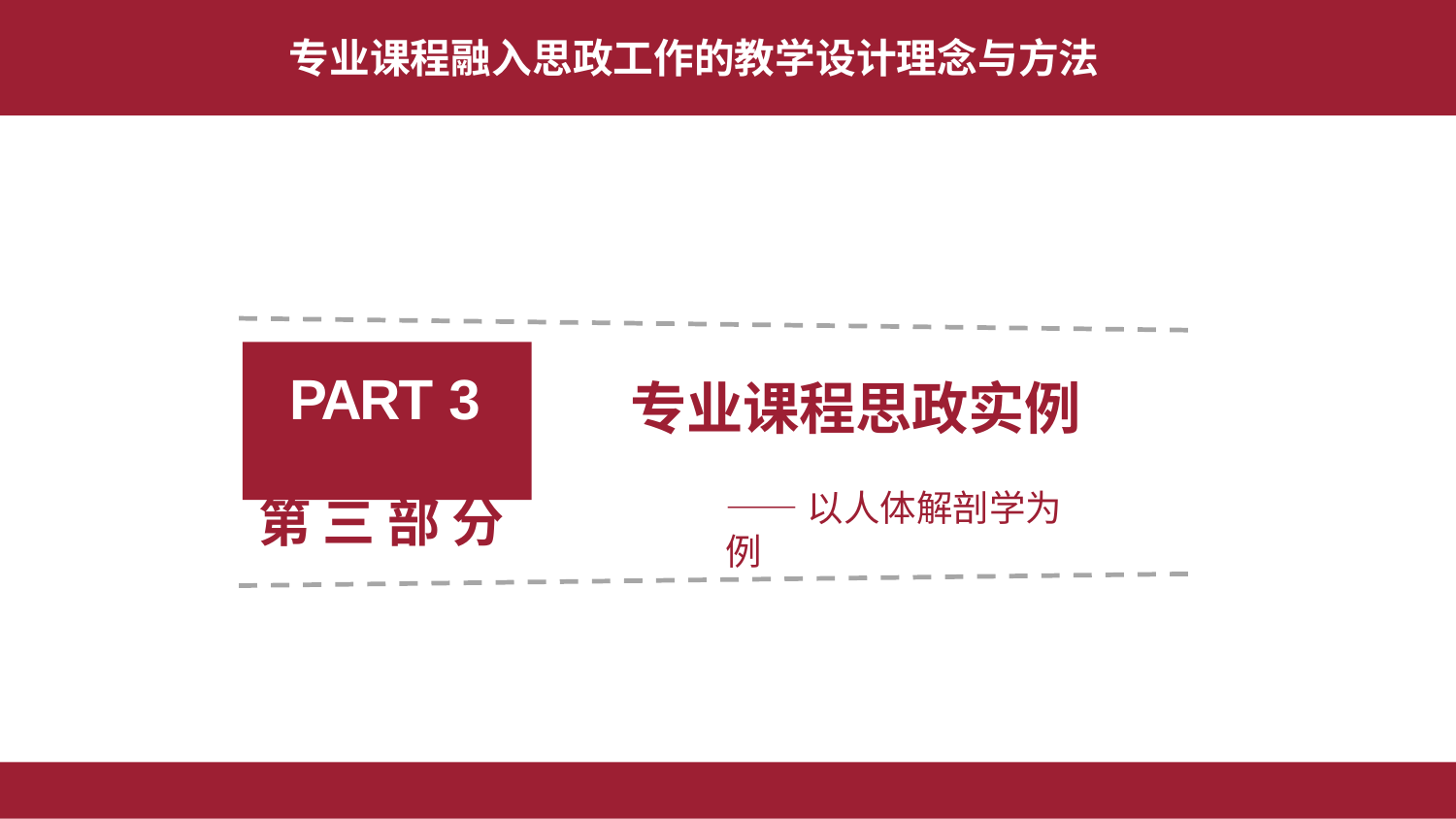

专业课程融入思政工作的教学设计理念与方法

# PART 3
专业课程思政实例
——以人体解剖学为例
第 三 部 分